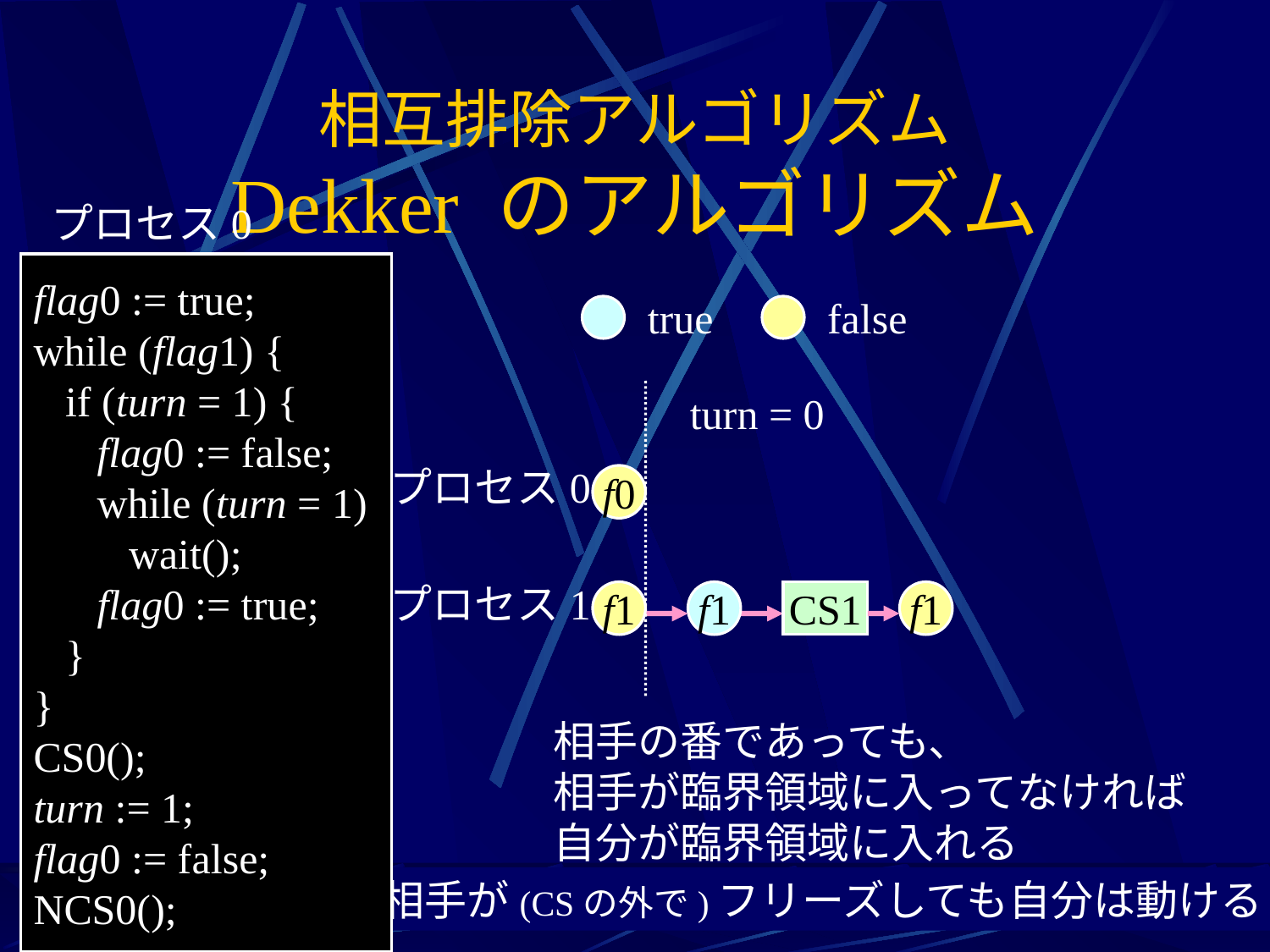

# 相互排除アルゴリズム Dekker のアルゴリズム
プロセス0
flag0 := true;
while (flag1) {
   if (turn = 1) {
      flag0 := false;
      while (turn = 1)
         wait();
      flag0 := true;
   }
}
CS0();
turn := 1;
flag0 := false;
NCS0();
true
false

turn = 0
プロセス0
f0
プロセス1
f1
f1

CS1
f1

相手の番であっても、
相手が臨界領域に入ってなければ
自分が臨界領域に入れる
相手が(CSの外で)フリーズしても自分は動ける